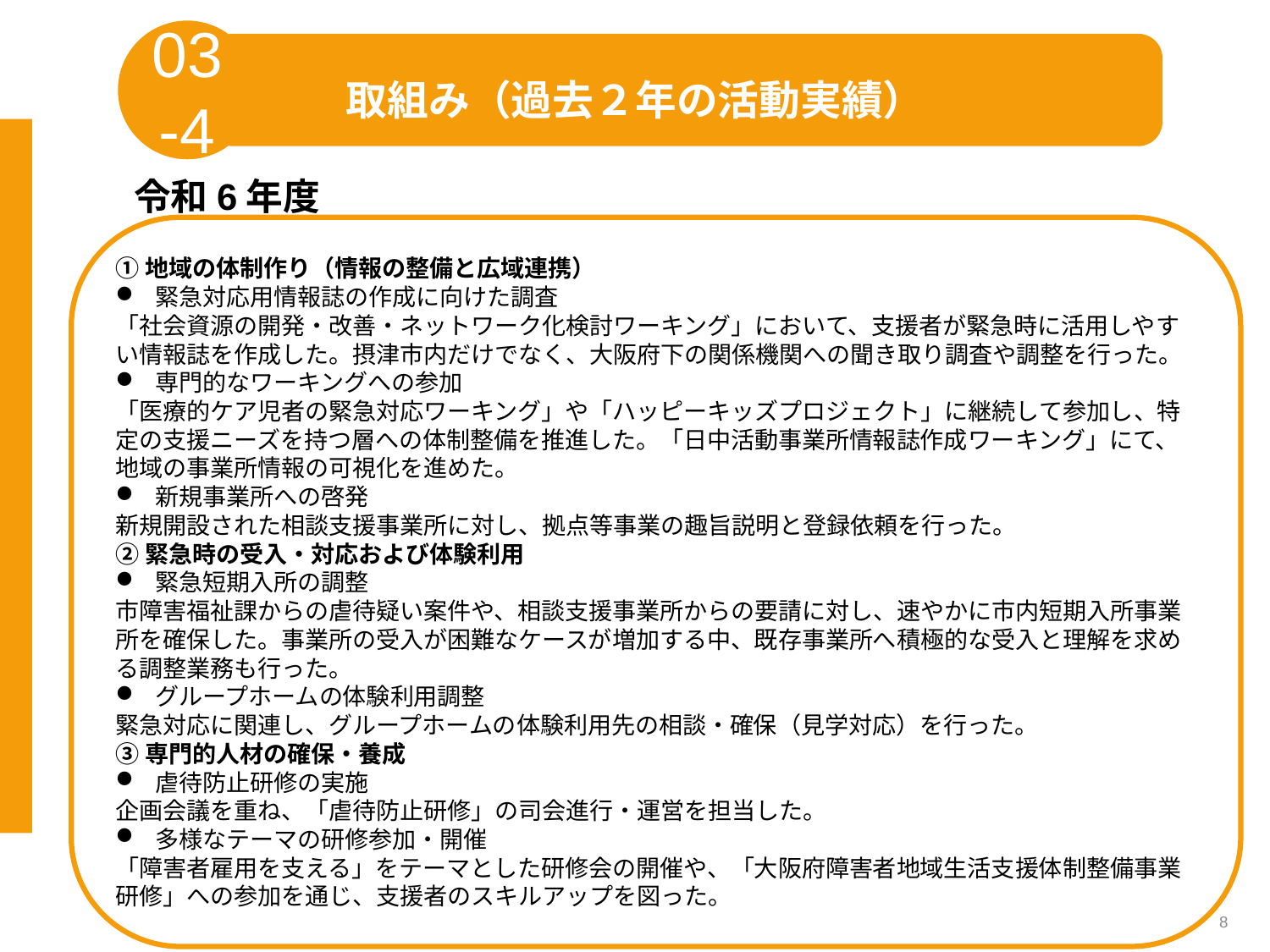

03-4

取組み（過去２年の活動実績）

令和6年度
①地域の体制作り（情報の整備と広域連携）
緊急対応用情報誌の作成に向けた調査
「社会資源の開発・改善・ネットワーク化検討ワーキング」において、支援者が緊急時に活用しやすい情報誌を作成した。摂津市内だけでなく、大阪府下の関係機関への聞き取り調査や調整を行った。
専門的なワーキングへの参加
「医療的ケア児者の緊急対応ワーキング」や「ハッピーキッズプロジェクト」に継続して参加し、特定の支援ニーズを持つ層への体制整備を推進した。「日中活動事業所情報誌作成ワーキング」にて、地域の事業所情報の可視化を進めた。
新規事業所への啓発
新規開設された相談支援事業所に対し、拠点等事業の趣旨説明と登録依頼を行った。
②緊急時の受入・対応および体験利用
緊急短期入所の調整
市障害福祉課からの虐待疑い案件や、相談支援事業所からの要請に対し、速やかに市内短期入所事業所を確保した。事業所の受入が困難なケースが増加する中、既存事業所へ積極的な受入と理解を求める調整業務も行った。
グループホームの体験利用調整
緊急対応に関連し、グループホームの体験利用先の相談・確保（見学対応）を行った。
③専門的人材の確保・養成
虐待防止研修の実施
企画会議を重ね、「虐待防止研修」の司会進行・運営を担当した。
多様なテーマの研修参加・開催
「障害者雇用を支える」をテーマとした研修会の開催や、「大阪府障害者地域生活支援体制整備事業研修」への参加を通じ、支援者のスキルアップを図った。

8